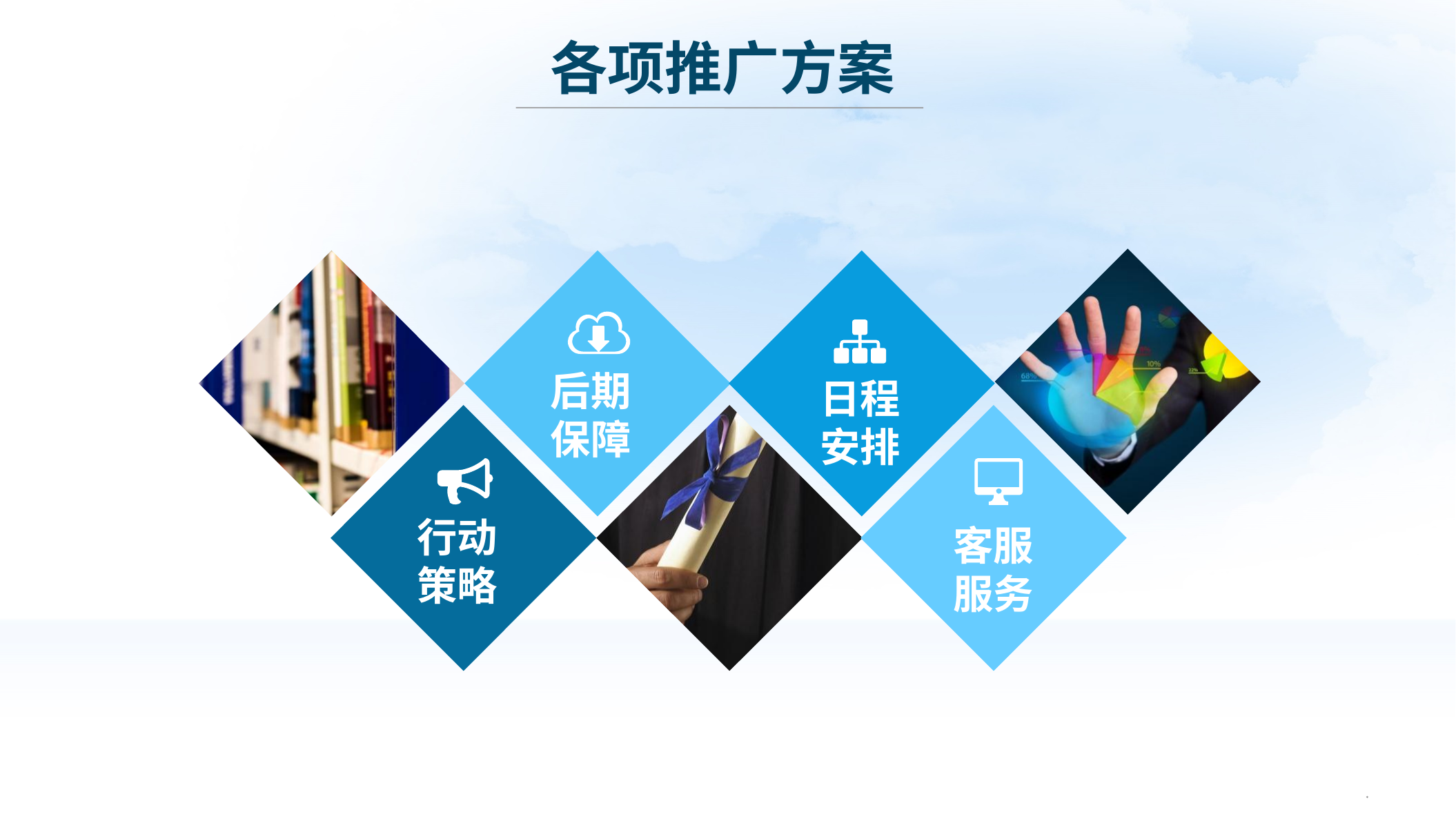

各项推广方案

后期
保障
日程
安排

行动
策略
客服
服务
*